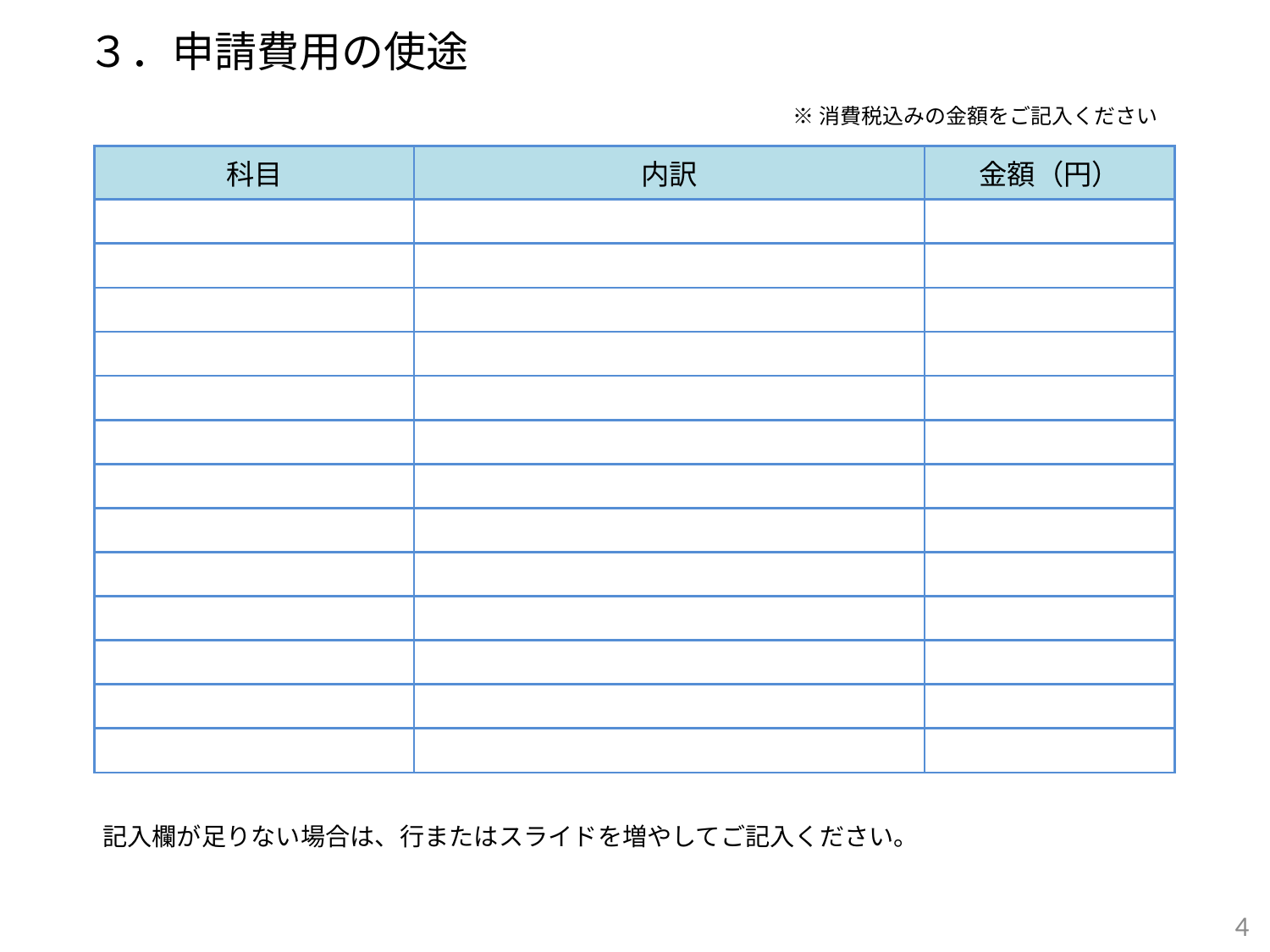

３．申請費用の使途
※消費税込みの金額をご記入ください
| 科目 | 内訳 | 金額（円） |
| --- | --- | --- |
|  |  |  |
|  |  |  |
|  |  |  |
|  |  |  |
|  |  |  |
|  |  |  |
|  |  |  |
|  |  |  |
|  |  |  |
|  |  |  |
|  |  |  |
|  |  |  |
|  |  |  |
記入欄が足りない場合は、行またはスライドを増やしてご記入ください。